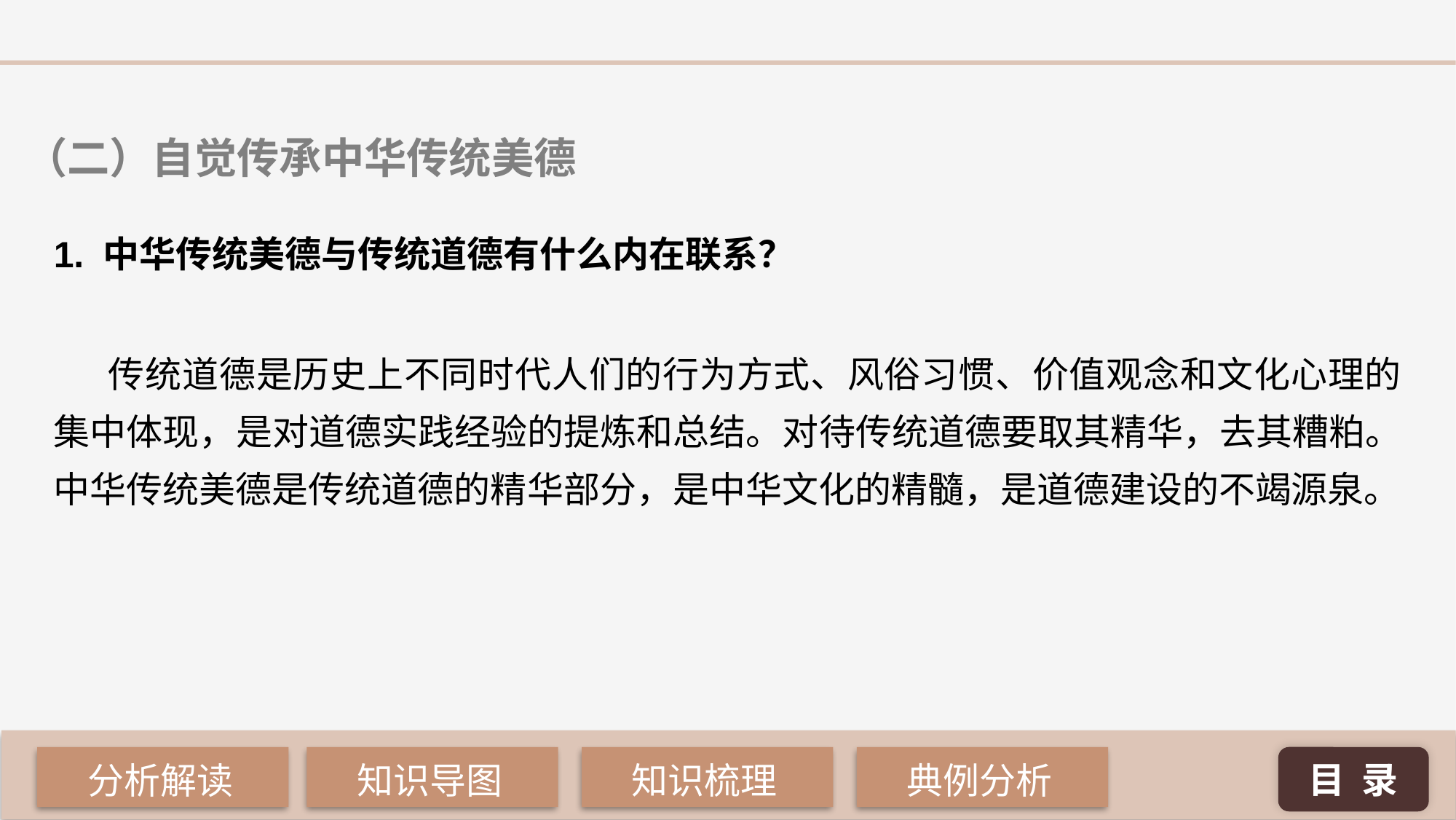

（二）自觉传承中华传统美德
1. 中华传统美德与传统道德有什么内在联系？
传统道德是历史上不同时代人们的行为方式、风俗习惯、价值观念和文化心理的集中体现，是对道德实践经验的提炼和总结。对待传统道德要取其精华，去其糟粕。中华传统美德是传统道德的精华部分，是中华文化的精髓，是道德建设的不竭源泉。